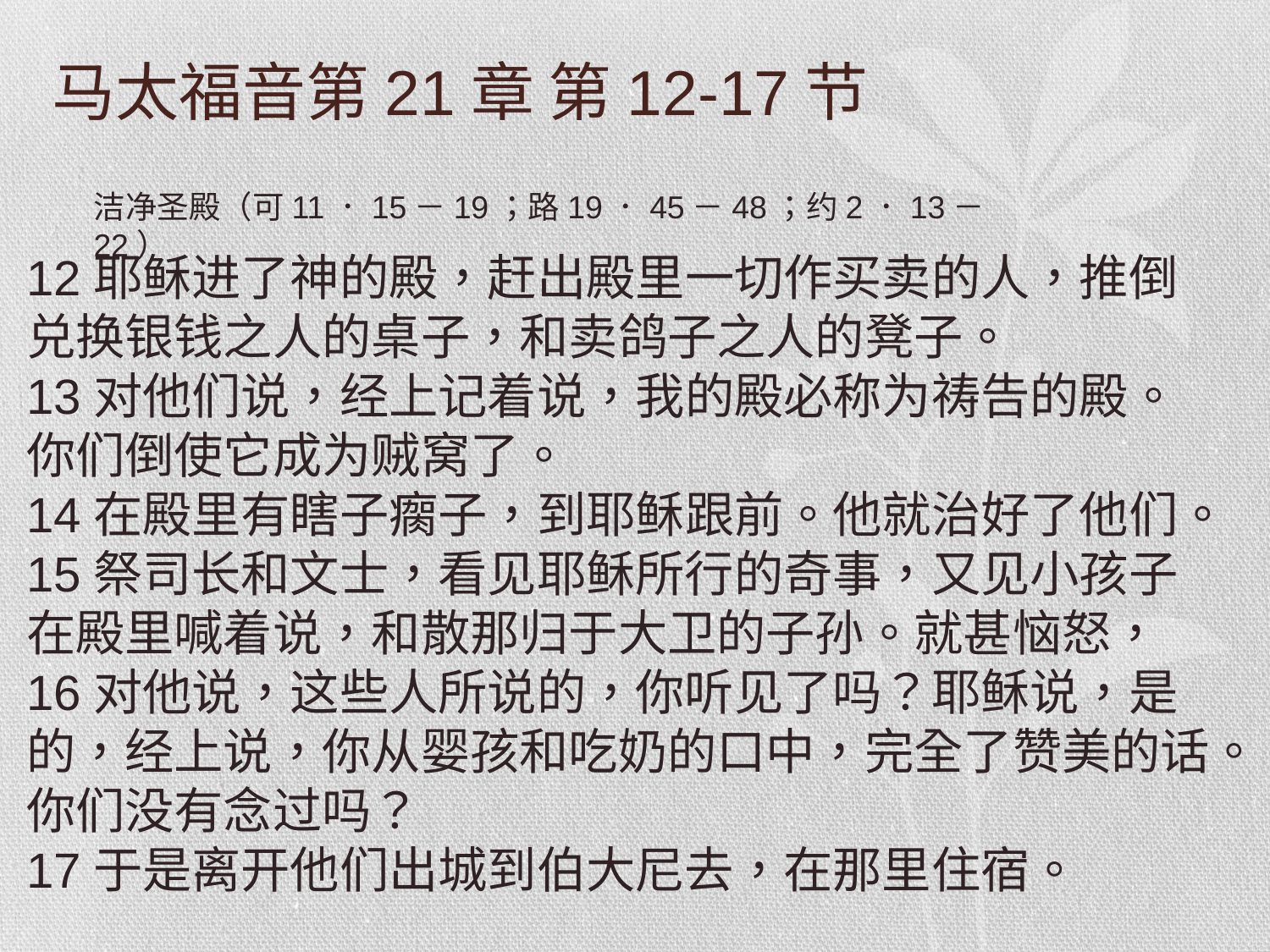

# 马太福音第21章 第12-17节

12耶稣进了神的殿，赶出殿里一切作买卖的人，推倒兑换银钱之人的桌子，和卖鸽子之人的凳子。
13对他们说，经上记着说，我的殿必称为祷告的殿。你们倒使它成为贼窝了。
14在殿里有瞎子瘸子，到耶稣跟前。他就治好了他们。
15祭司长和文士，看见耶稣所行的奇事，又见小孩子在殿里喊着说，和散那归于大卫的子孙。就甚恼怒，
16对他说，这些人所说的，你听见了吗？耶稣说，是的，经上说，你从婴孩和吃奶的口中，完全了赞美的话。你们没有念过吗？
17于是离开他们出城到伯大尼去，在那里住宿。
洁净圣殿（可11．15－19；路19．45－48；约2．13－22）